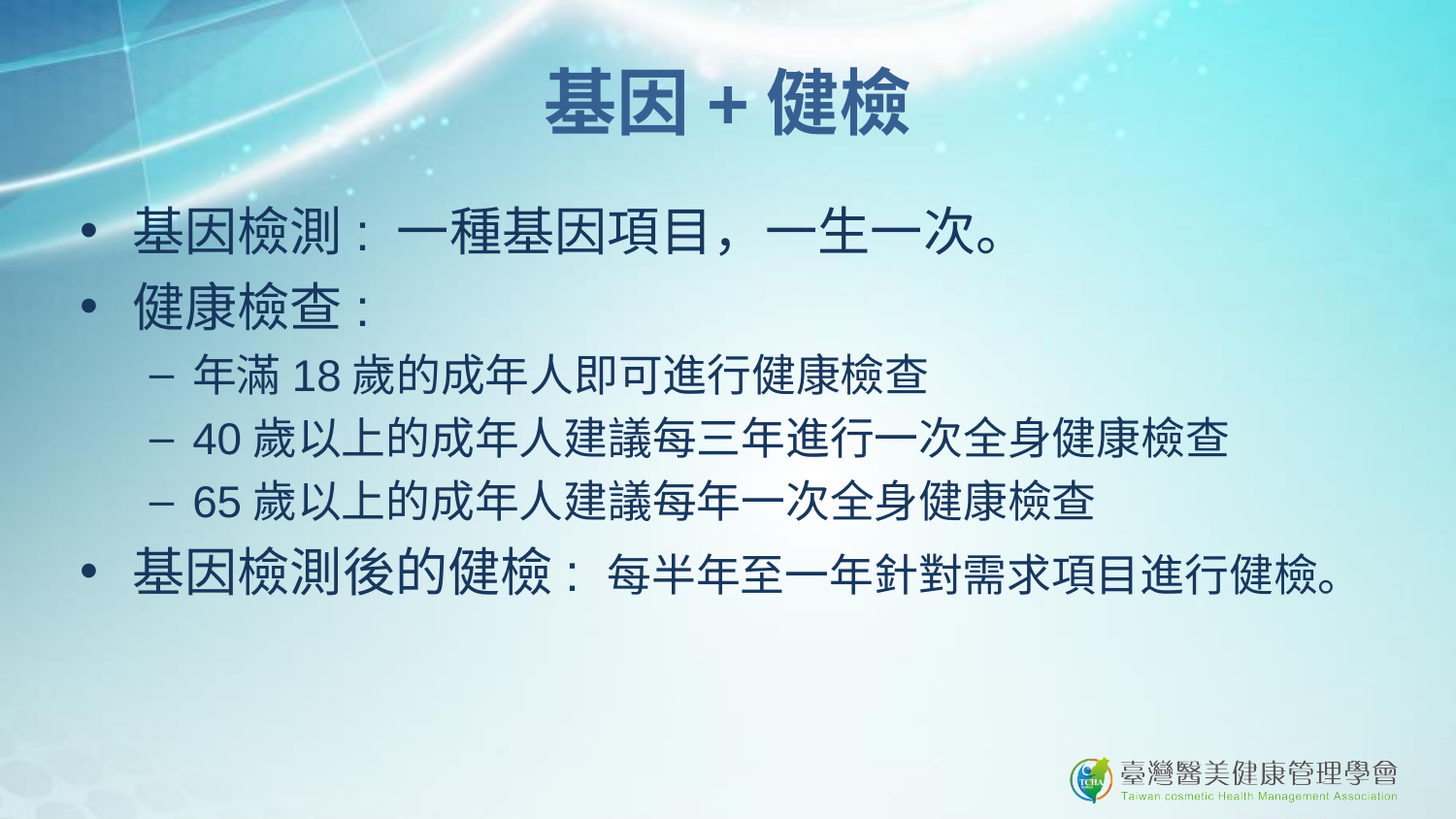

# 基因+健檢
基因檢測: 一種基因項目，一生一次。
健康檢查:
年滿18歲的成年人即可進行健康檢查
40歲以上的成年人建議每三年進行一次全身健康檢查
65歲以上的成年人建議每年一次全身健康檢查
基因檢測後的健檢: 每半年至一年針對需求項目進行健檢。
29